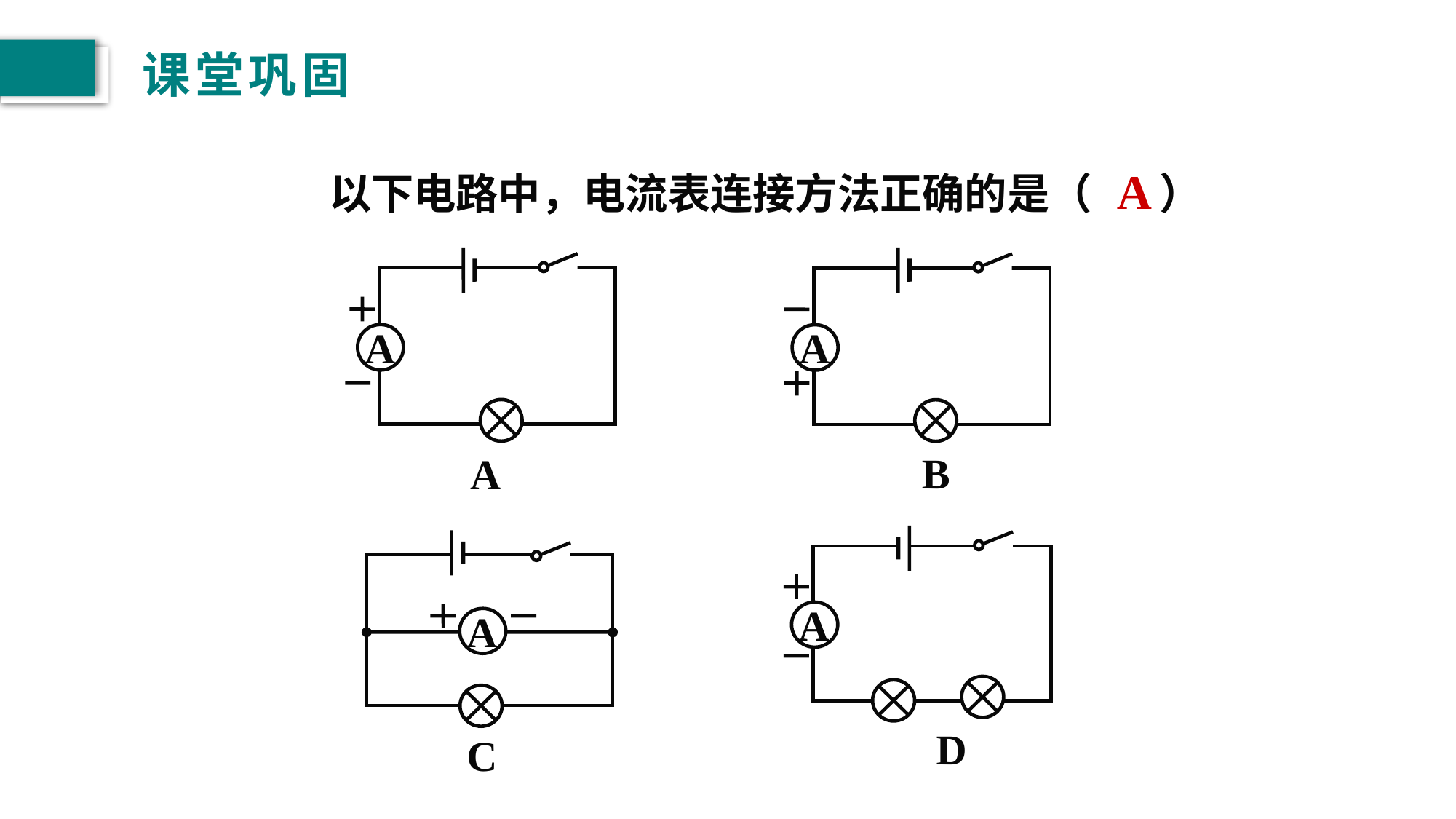

# 课堂巩固
　　以下电路中，电流表连接方法正确的是（       ）
A

A

A

B
A

A

A

C
D